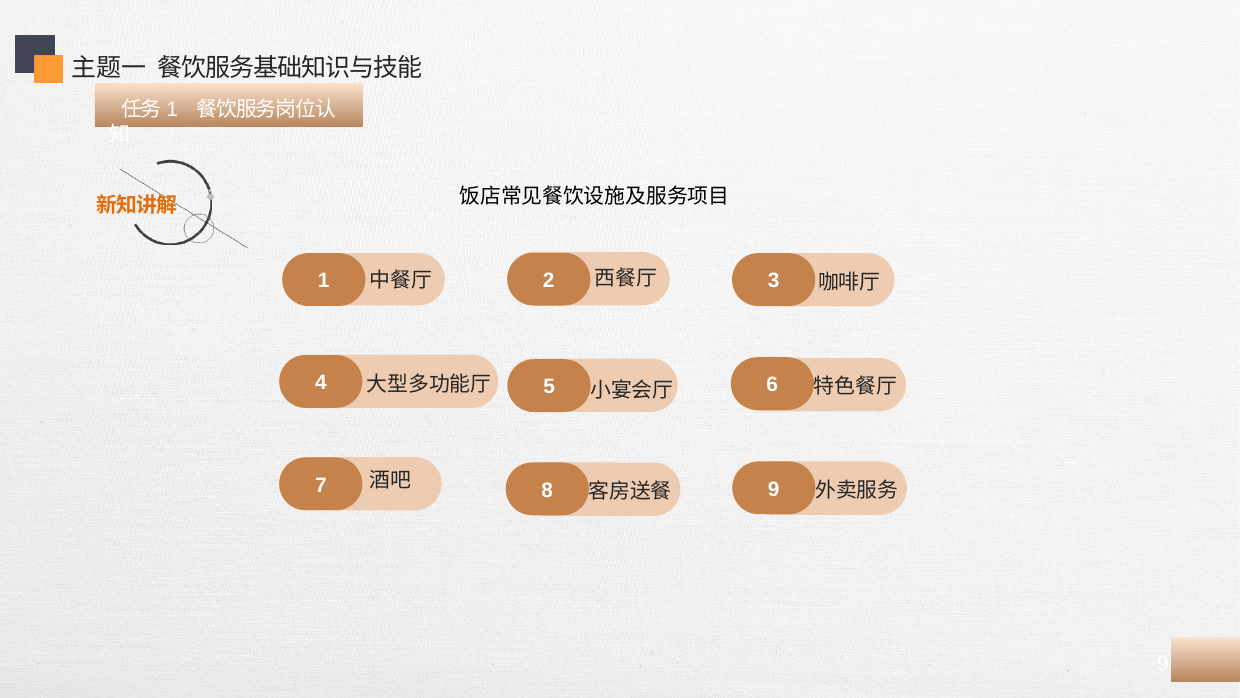

主题一  餐饮服务基础知识与技能

 任务1   餐饮服务岗位认知
饭店常见餐饮设施及服务项目
西餐厅
中餐厅
1

咖啡厅

3

2
大型多功能厅

4
特色餐厅
小宴会厅

5
6

酒吧
外卖服务
9

客房送餐
8

7